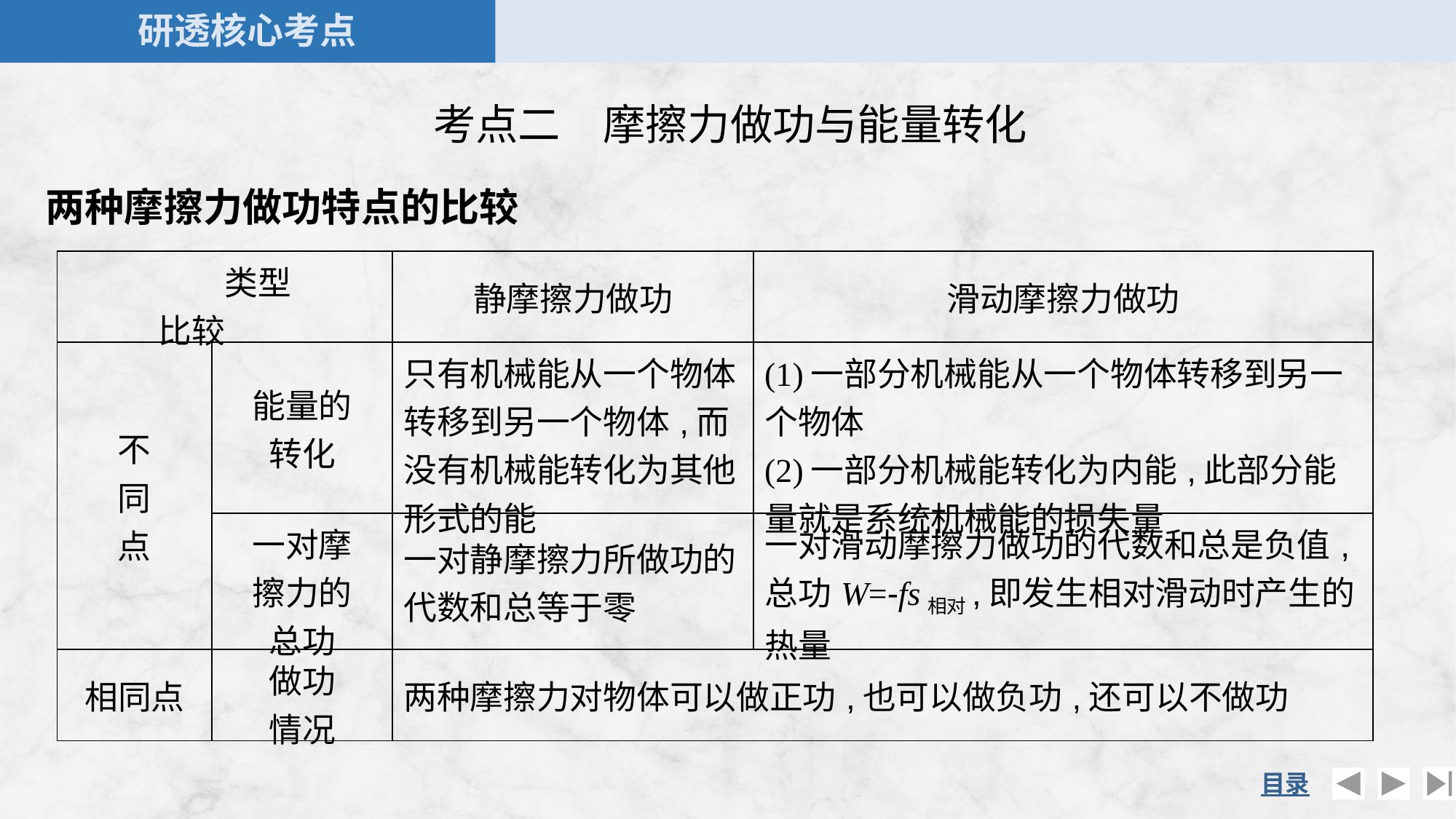

考点二　摩擦力做功与能量转化
两种摩擦力做功特点的比较
| 类型 比较 |  | 静摩擦力做功 | 滑动摩擦力做功 |
| --- | --- | --- | --- |
| 不 同 点 | 能量的 转化 | 只有机械能从一个物体转移到另一个物体,而没有机械能转化为其他形式的能 | (1)一部分机械能从一个物体转移到另一个物体 (2)一部分机械能转化为内能,此部分能量就是系统机械能的损失量 |
|  | 一对摩 擦力的 总功 | 一对静摩擦力所做功的代数和总等于零 | 一对滑动摩擦力做功的代数和总是负值,总功W=-fs相对,即发生相对滑动时产生的热量 |
| 相同点 | 做功 情况 | 两种摩擦力对物体可以做正功,也可以做负功,还可以不做功 |  |